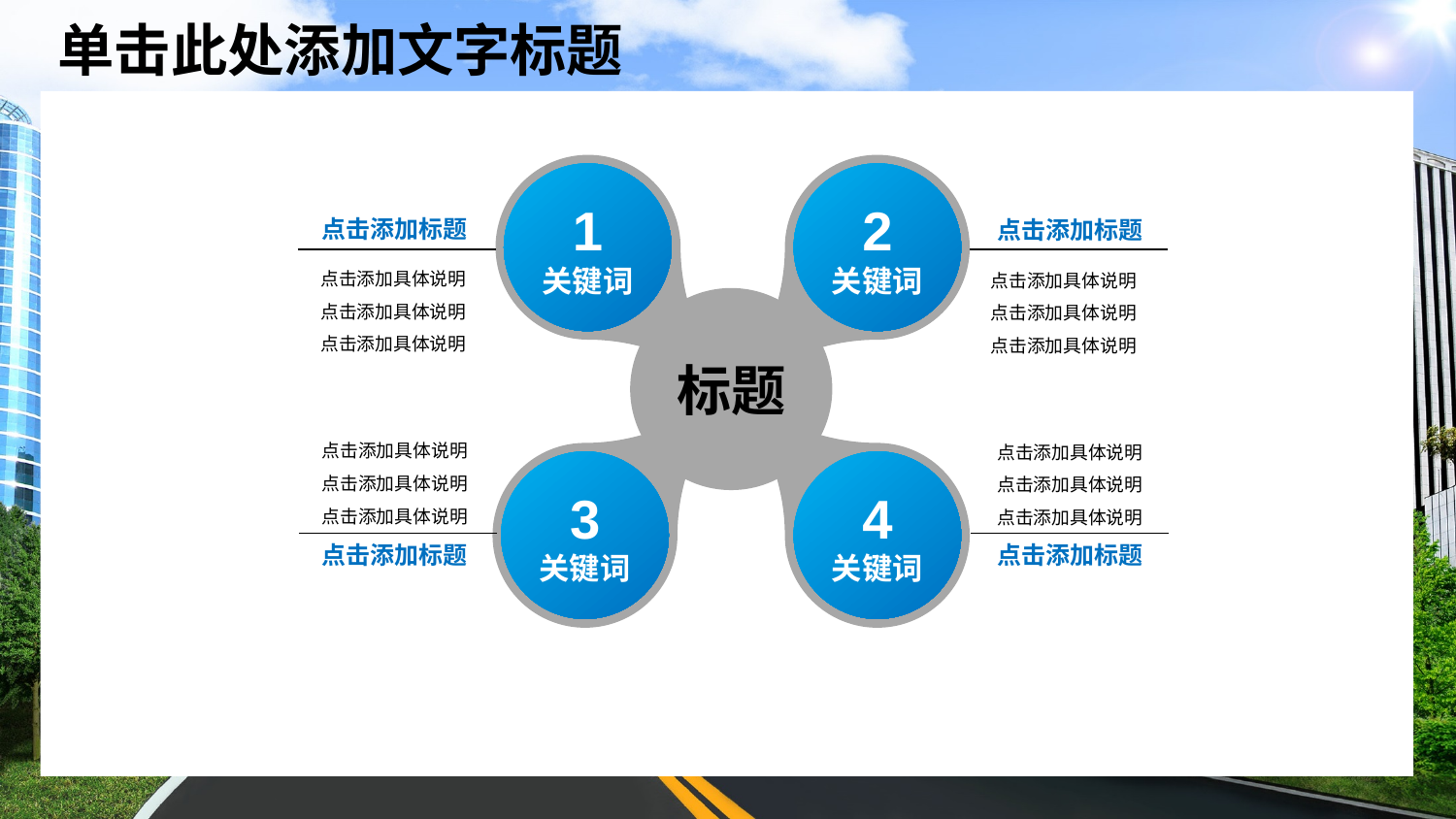

1
关键词
2
关键词
点击添加标题
点击添加标题
点击添加具体说明
点击添加具体说明
点击添加具体说明
点击添加具体说明
点击添加具体说明
点击添加具体说明
标题
点击添加具体说明
点击添加具体说明
点击添加具体说明
点击添加具体说明
点击添加具体说明
点击添加具体说明

3
关键词
4
关键词
点击添加标题
点击添加标题